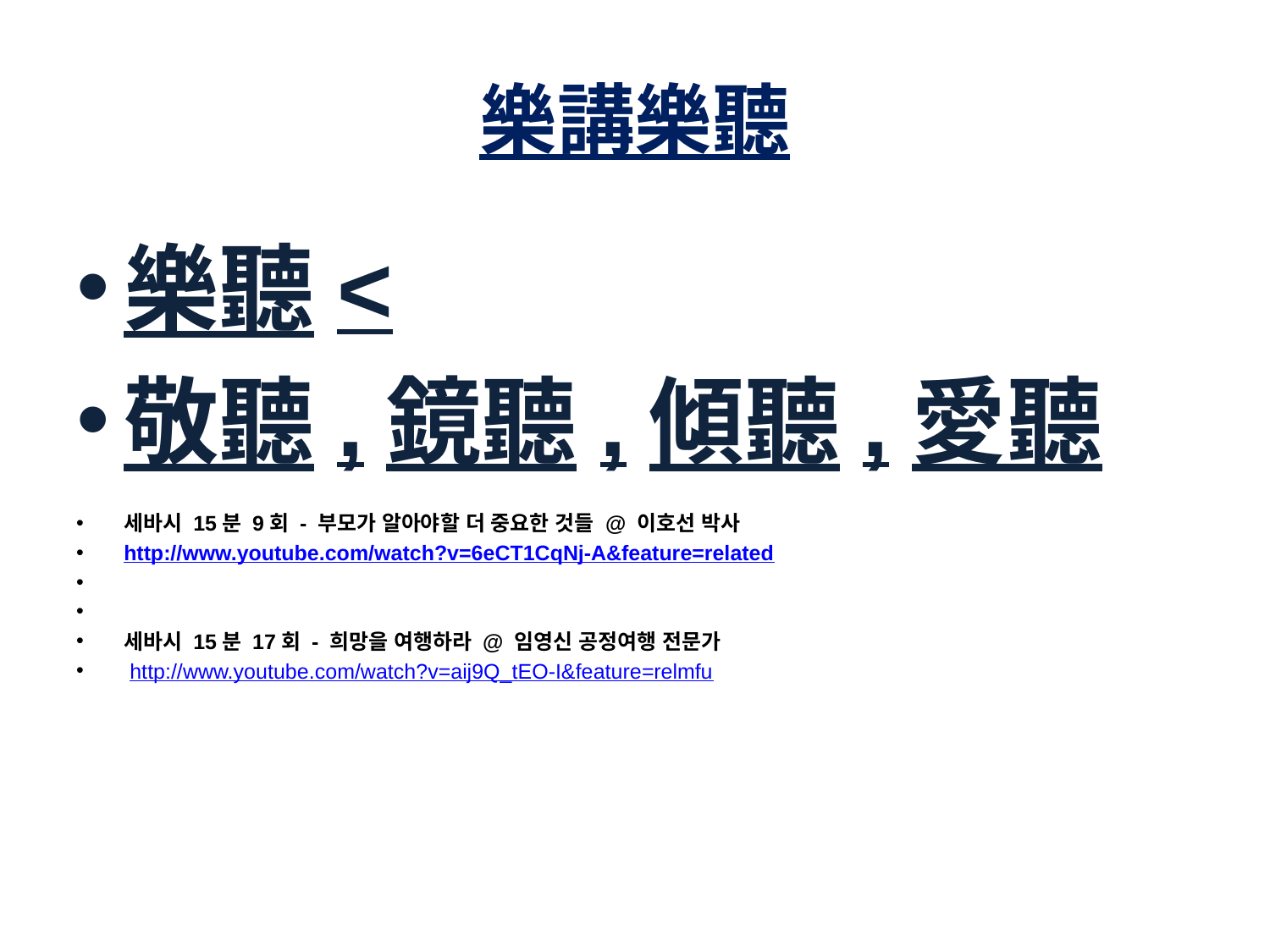

# 樂講樂聽
樂聽<
敬聽,鏡聽,傾聽,愛聽

세바시 15분 9회 - 부모가 알아야할 더 중요한 것들 @ 이호선 박사
http://www.youtube.com/watch?v=6eCT1CqNj-A&feature=related

세바시 15분 17회 - 희망을 여행하라 @ 임영신 공정여행 전문가
 http://www.youtube.com/watch?v=aij9Q_tEO-I&feature=relmfu